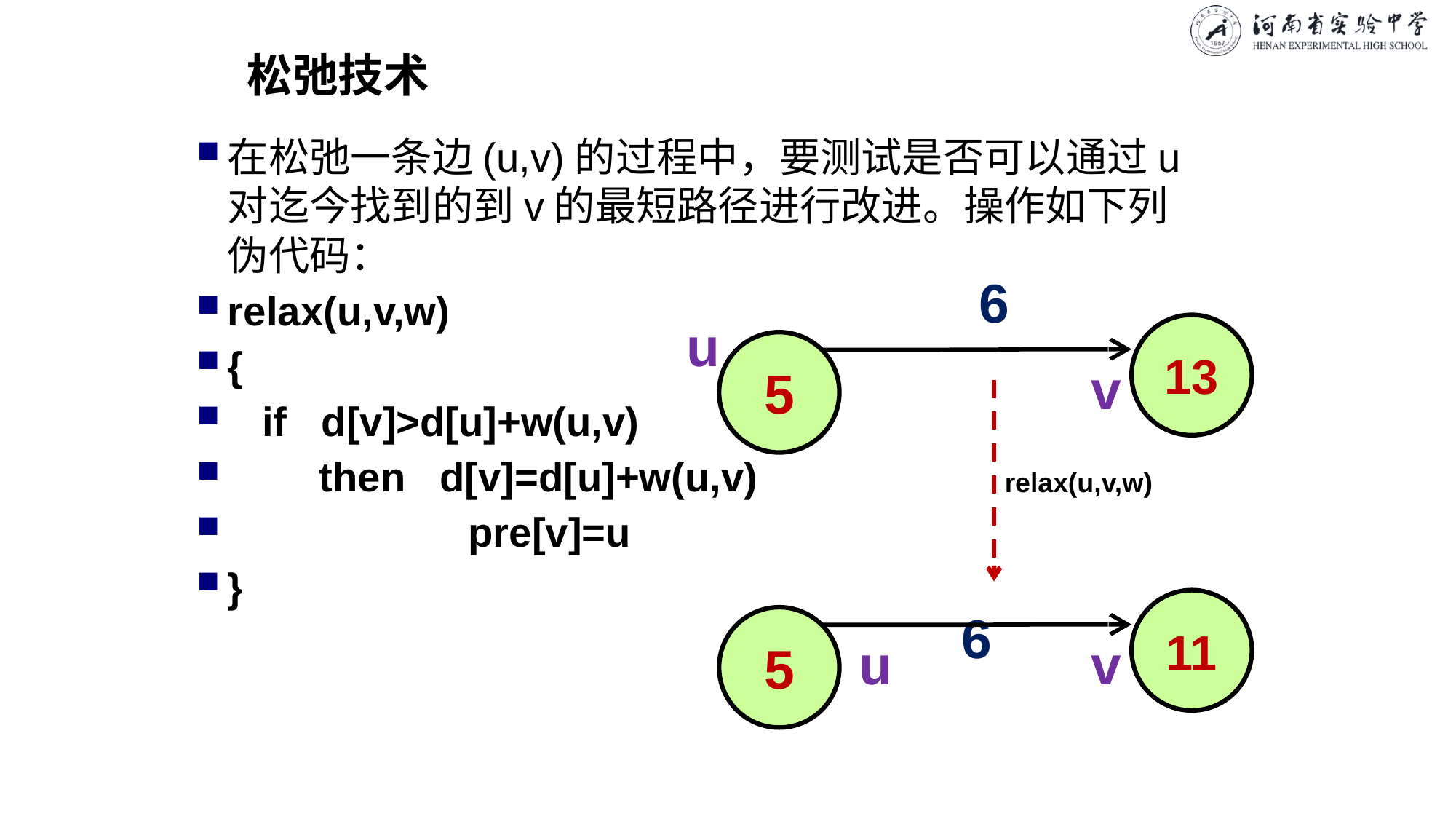

# 松弛技术
在松弛一条边(u,v)的过程中，要测试是否可以通过u对迄今找到的到v的最短路径进行改进。操作如下列伪代码：
relax(u,v,w)
{
   if   d[v]>d[u]+w(u,v)
        then   d[v]=d[u]+w(u,v)
                     pre[v]=u
}
6
u
13
5
v
relax(u,v,w)
11
6
5
u
v